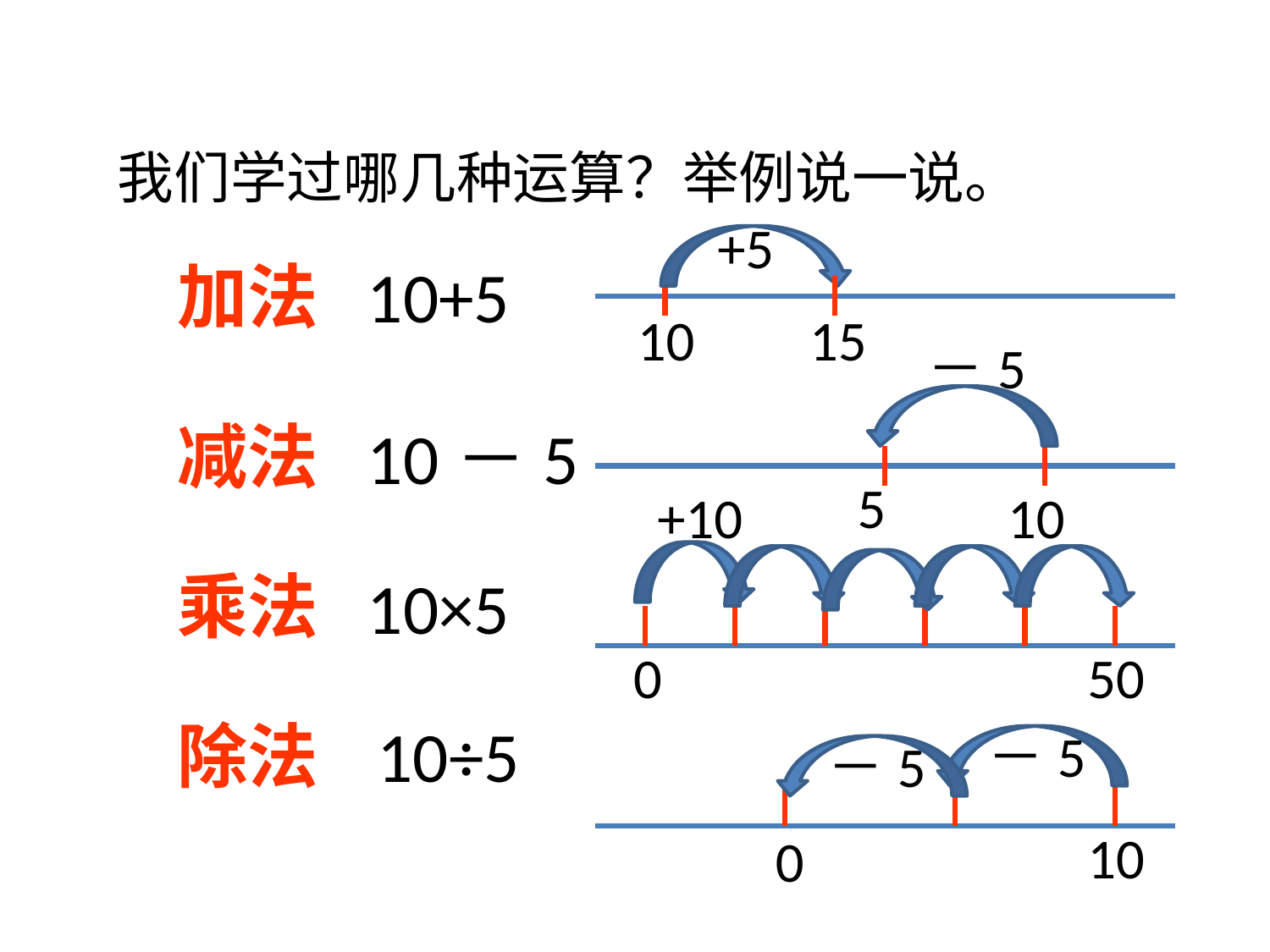

我们学过哪几种运算？举例说一说。
+5

加法
10+5
10
15
－5

减法
10－5
5
+10
10

乘法
10×5
0
50
除法
10÷5
－5
－5

10
0